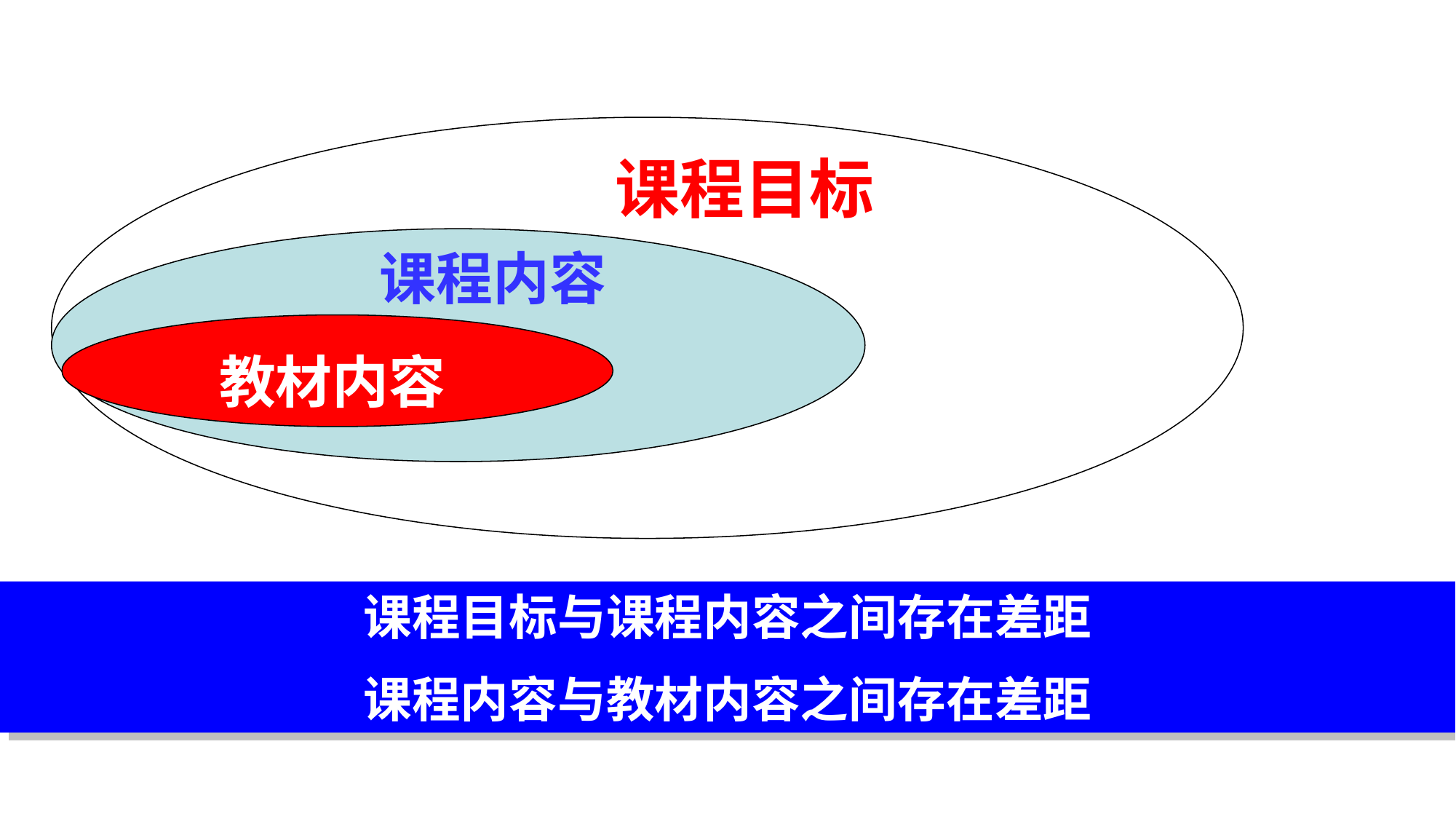

课程目标

课程内容

教材内容
课程目标与课程内容之间存在差距
课程内容与教材内容之间存在差距